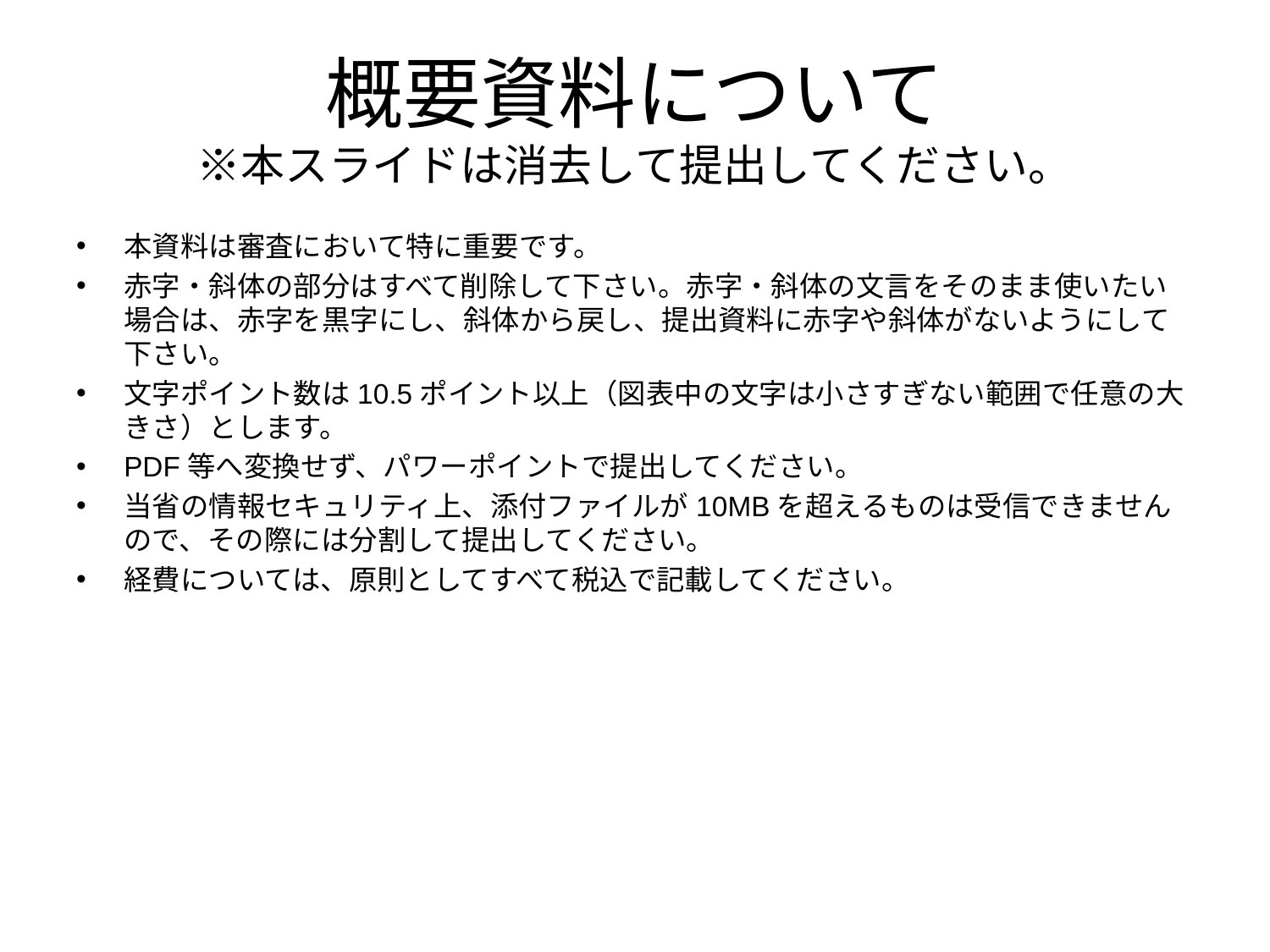

# 概要資料について ※本スライドは消去して提出してください。
本資料は審査において特に重要です。
赤字・斜体の部分はすべて削除して下さい。赤字・斜体の文言をそのまま使いたい場合は、赤字を黒字にし、斜体から戻し、提出資料に赤字や斜体がないようにして下さい。
文字ポイント数は10.5ポイント以上（図表中の文字は小さすぎない範囲で任意の大きさ）とします。
PDF等へ変換せず、パワーポイントで提出してください。
当省の情報セキュリティ上、添付ファイルが10MBを超えるものは受信できませんので、その際には分割して提出してください。
経費については、原則としてすべて税込で記載してください。